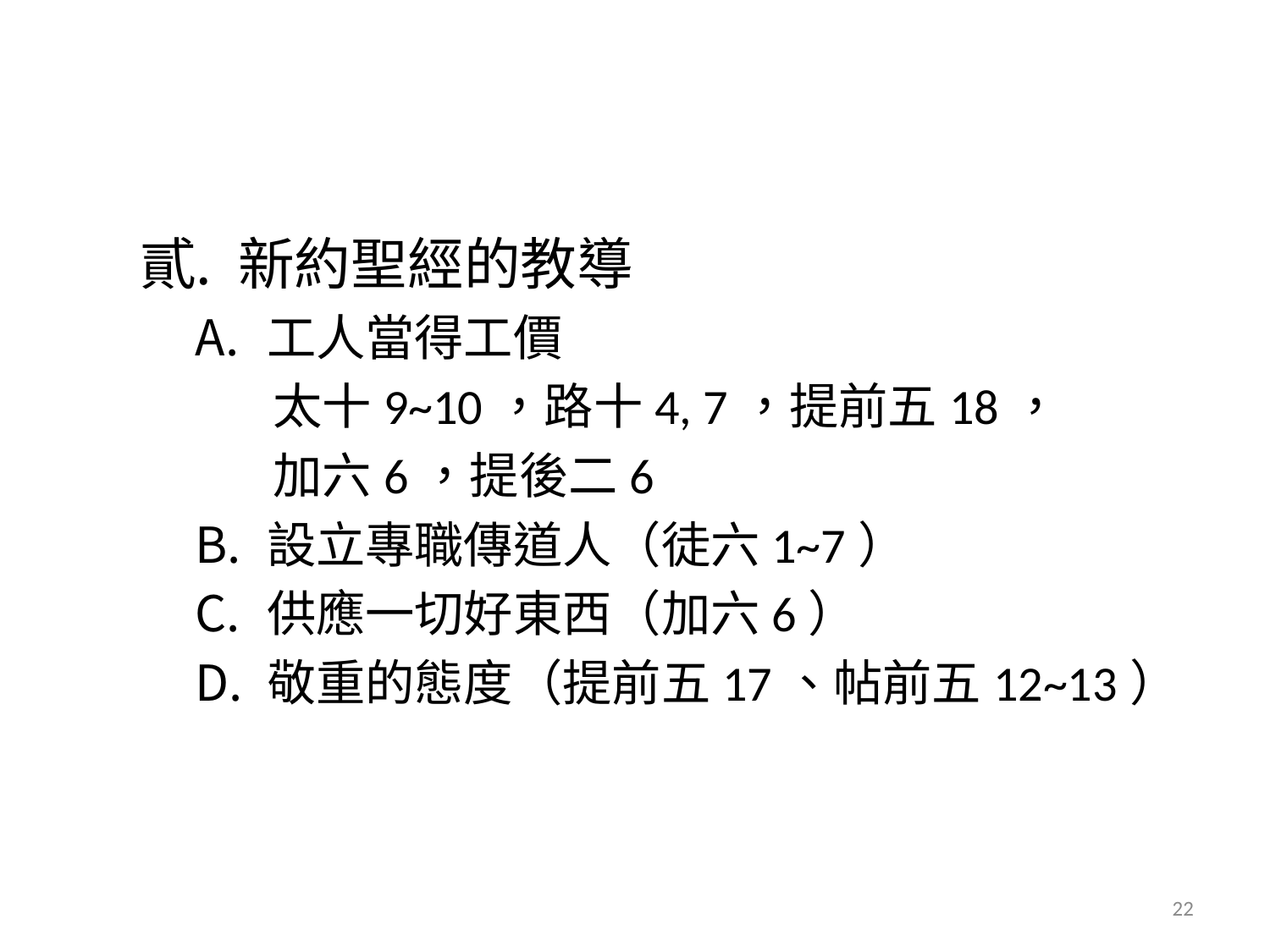

#
 新約聖經的教導
工人當得工價
      太十9~10，路十4, 7，提前五18，
      加六6，提後二6
設立專職傳道人（徒六1~7）
供應一切好東西（加六6）
敬重的態度（提前五17、帖前五12~13）
22